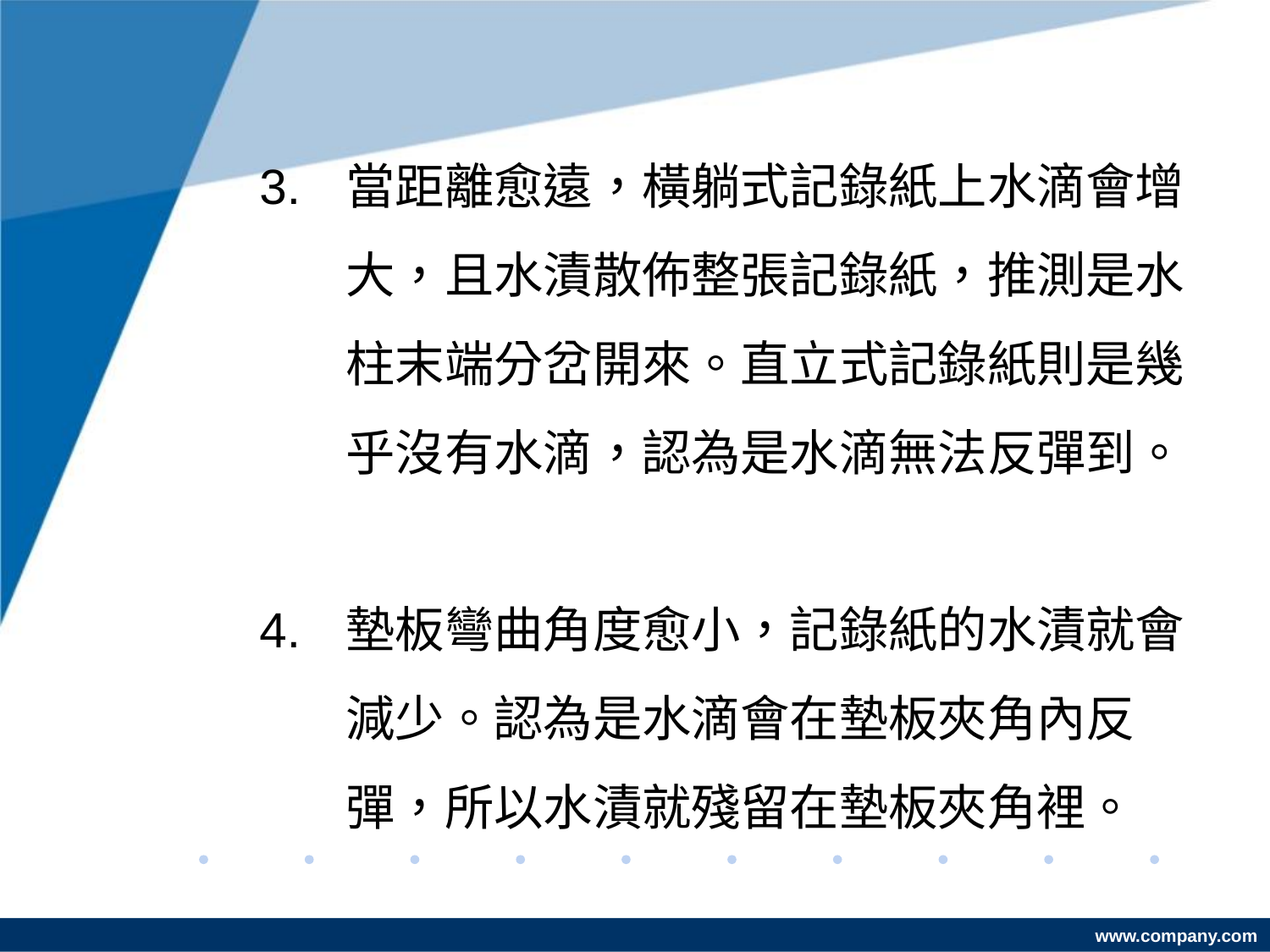

當距離愈遠，橫躺式記錄紙上水滴會增大，且水漬散佈整張記錄紙，推測是水柱末端分岔開來。直立式記錄紙則是幾乎沒有水滴，認為是水滴無法反彈到。

墊板彎曲角度愈小，記錄紙的水漬就會減少。認為是水滴會在墊板夾角內反彈，所以水漬就殘留在墊板夾角裡。